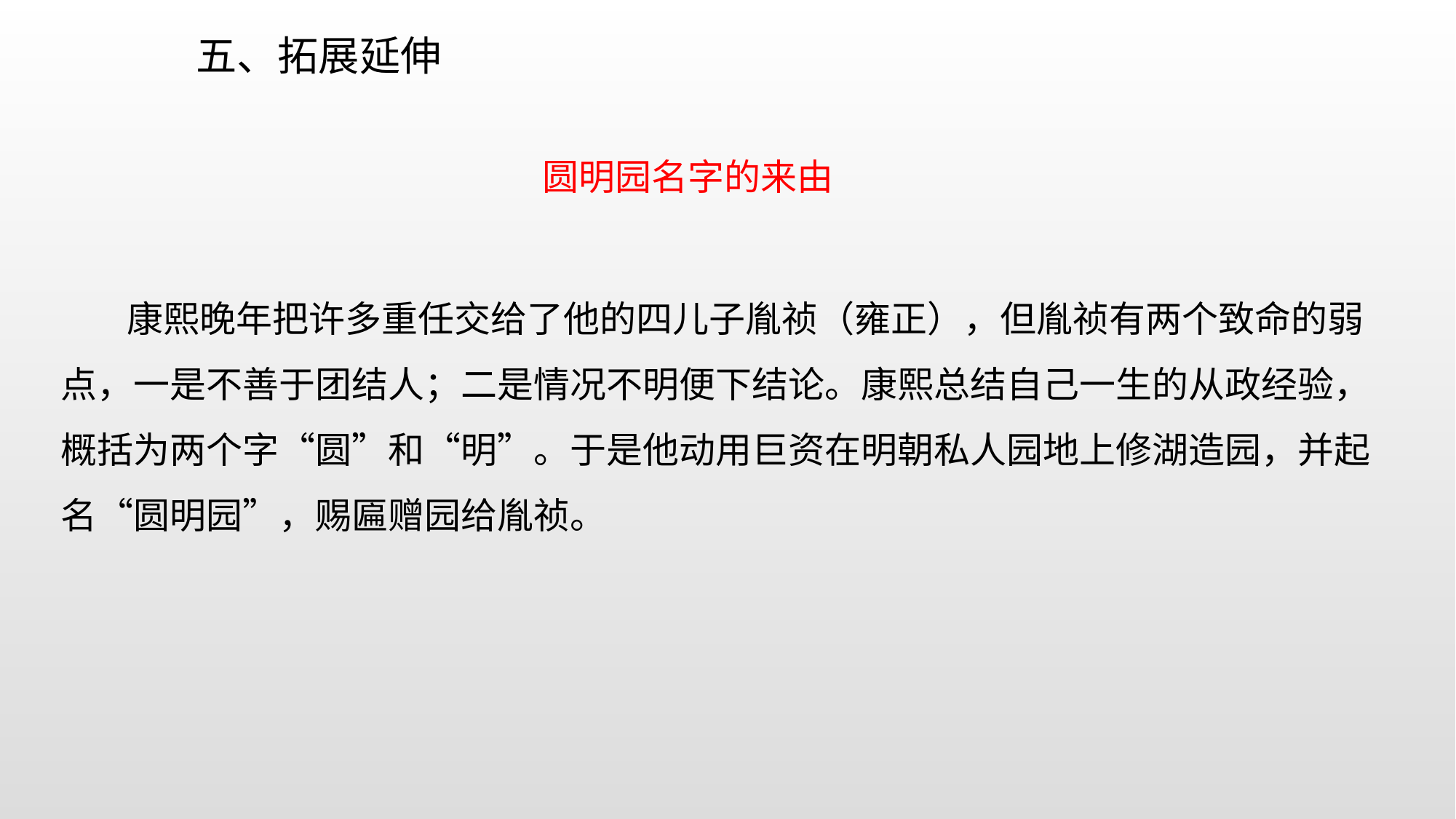

五、拓展延伸

圆明园名字的来由
       康熙晚年把许多重任交给了他的四儿子胤祯（雍正），但胤祯有两个致命的弱点，一是不善于团结人；二是情况不明便下结论。康熙总结自己一生的从政经验，概括为两个字“圆”和“明”。于是他动用巨资在明朝私人园地上修湖造园，并起名“圆明园”，赐匾赠园给胤祯。